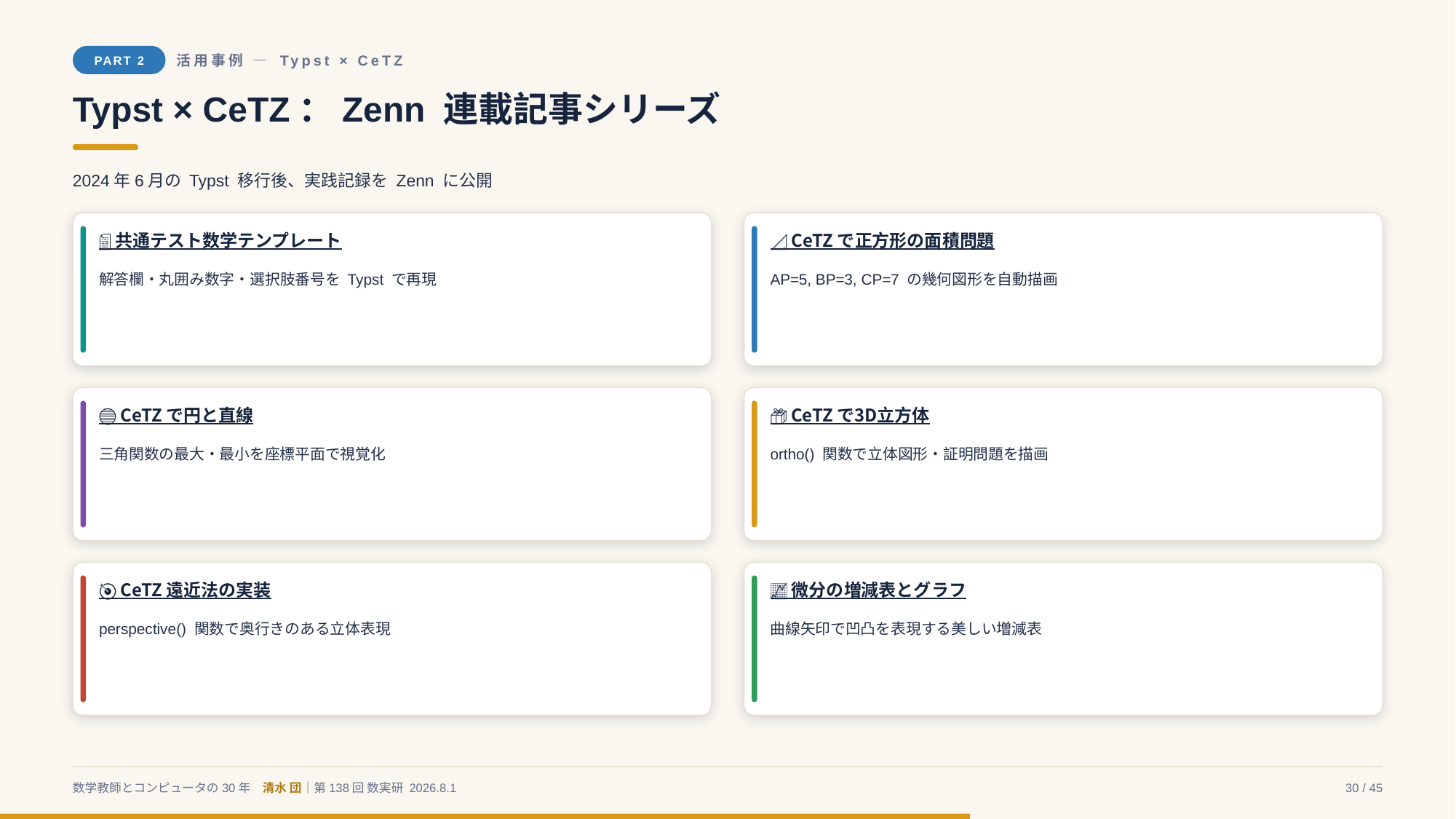

PART 2
活用事例 ― Typst × CeTZ
Typst × CeTZ：Zenn 連載記事シリーズ

2024年6月の Typst 移行後、実践記録を Zenn に公開

📄 共通テスト数学テンプレート

📐 CeTZ で正方形の面積問題
解答欄・丸囲み数字・選択肢番号を Typst で再現
AP=5, BP=3, CP=7 の幾何図形を自動描画

🔵 CeTZ で円と直線

📦 CeTZ で3D立方体
三角関数の最大・最小を座標平面で視覚化
ortho() 関数で立体図形・証明問題を描画

🎯 CeTZ 遠近法の実装

📈 微分の増減表とグラフ
perspective() 関数で奥行きのある立体表現
曲線矢印で凹凸を表現する美しい増減表

数学教師とコンピュータの30年　清水 団｜第138回 数実研 2026.8.1
30 / 45